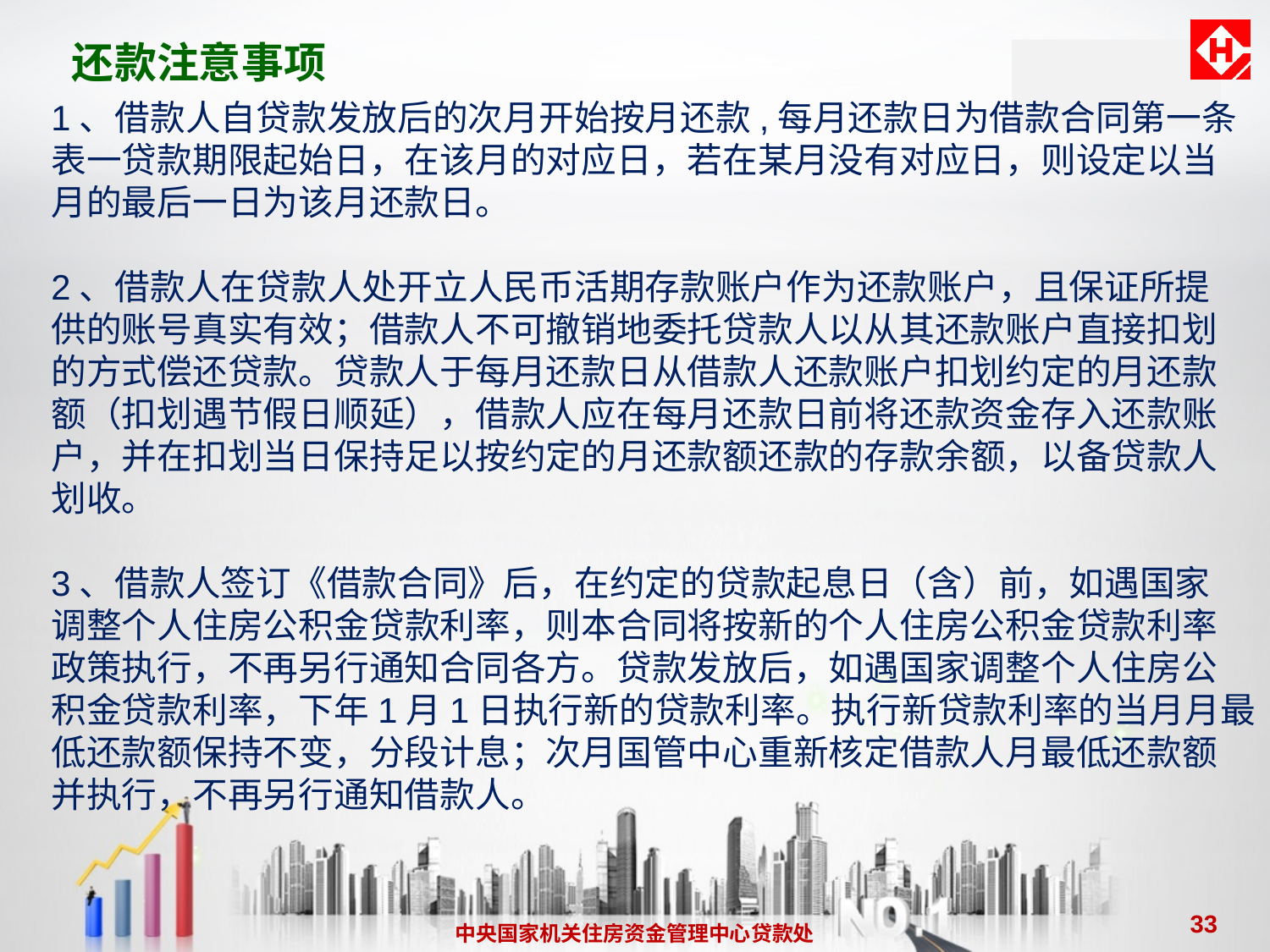

还款注意事项
1、借款人自贷款发放后的次月开始按月还款,每月还款日为借款合同第一条
表一贷款期限起始日，在该月的对应日，若在某月没有对应日，则设定以当
月的最后一日为该月还款日。

2、借款人在贷款人处开立人民币活期存款账户作为还款账户，且保证所提
供的账号真实有效；借款人不可撤销地委托贷款人以从其还款账户直接扣划
的方式偿还贷款。贷款人于每月还款日从借款人还款账户扣划约定的月还款
额（扣划遇节假日顺延），借款人应在每月还款日前将还款资金存入还款账
户，并在扣划当日保持足以按约定的月还款额还款的存款余额，以备贷款人
划收。

3、借款人签订《借款合同》后，在约定的贷款起息日（含）前，如遇国家
调整个人住房公积金贷款利率，则本合同将按新的个人住房公积金贷款利率
政策执行，不再另行通知合同各方。贷款发放后，如遇国家调整个人住房公
积金贷款利率，下年1月1日执行新的贷款利率。执行新贷款利率的当月月最
低还款额保持不变，分段计息；次月国管中心重新核定借款人月最低还款额
并执行，不再另行通知借款人。
33
中央国家机关住房资金管理中心贷款处